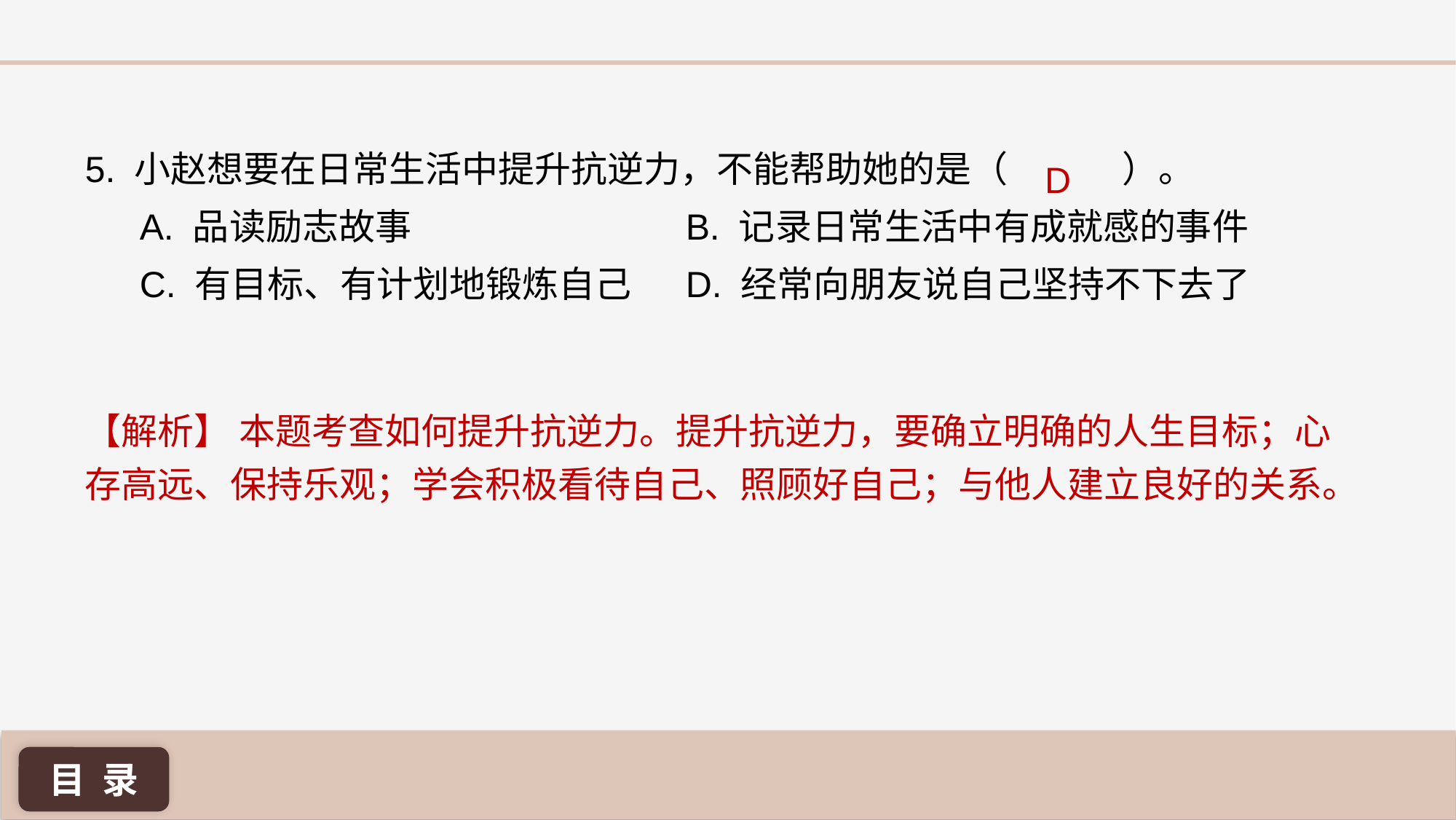

5. 小赵想要在日常生活中提升抗逆力，不能帮助她的是（ 	）。
A. 品读励志故事 			B. 记录日常生活中有成就感的事件
C. 有目标、有计划地锻炼自己 	D. 经常向朋友说自己坚持不下去了
D
【解析】 本题考查如何提升抗逆力。提升抗逆力，要确立明确的人生目标；心存高远、保持乐观；学会积极看待自己、照顾好自己；与他人建立良好的关系。